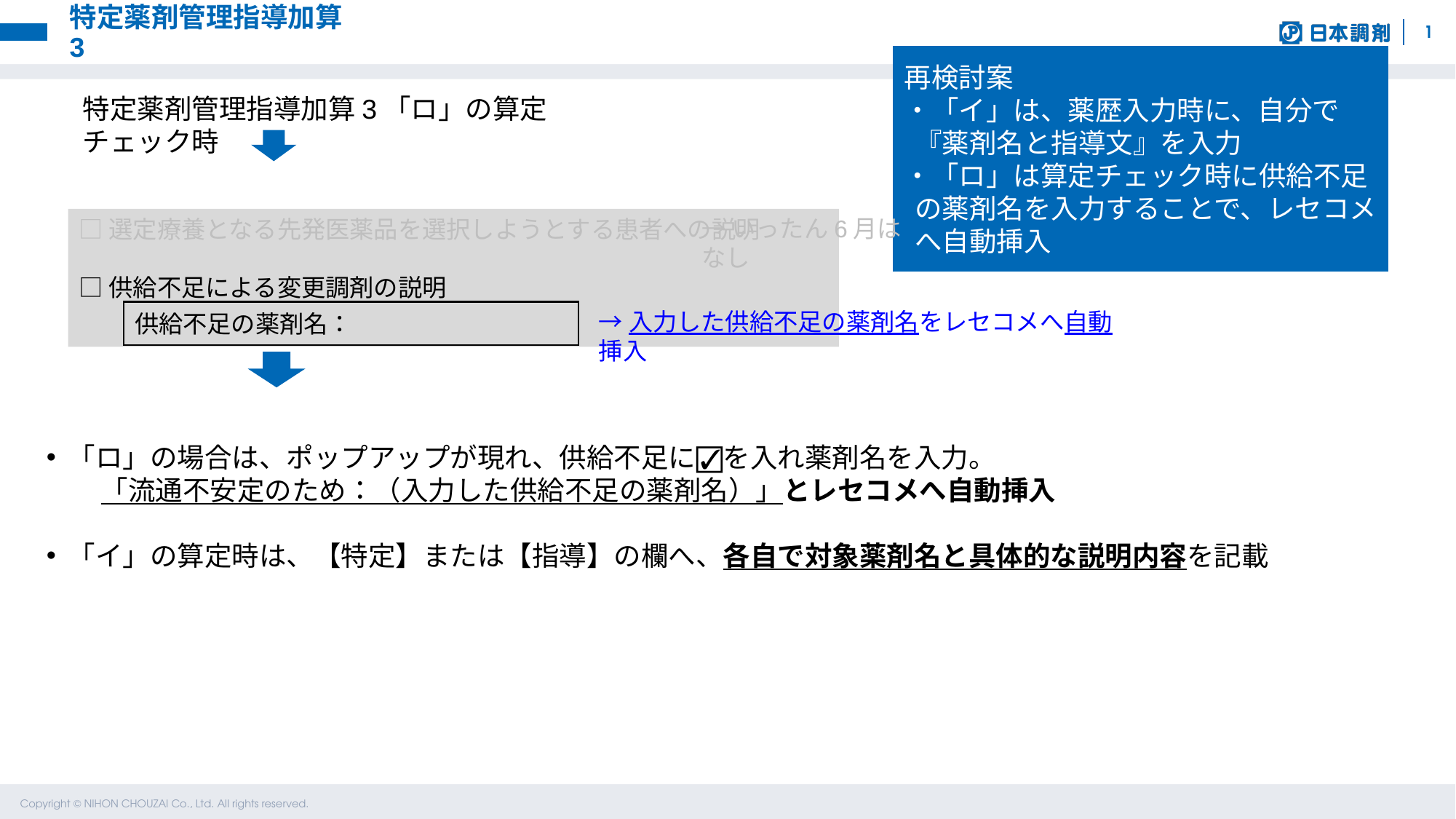

# 特定薬剤管理指導加算3
1
再検討案
・「イ」は、薬歴入力時に、自分で『薬剤名と指導文』を入力
・「ロ」は算定チェック時に供給不足の薬剤名を入力することで、レセコメへ自動挿入
特定薬剤管理指導加算3「ロ」の算定チェック時

→いったん6月はなし
□選定療養となる先発医薬品を選択しようとする患者への説明

□供給不足による変更調剤の説明

→入力した供給不足の薬剤名をレセコメへ自動挿入
供給不足の薬剤名：

「ロ」の場合は、ポップアップが現れ、供給不足に☑を入れ薬剤名を入力。
　　「流通不安定のため：（入力した供給不足の薬剤名）」とレセコメへ自動挿入

「イ」の算定時は、【特定】または【指導】の欄へ、各自で対象薬剤名と具体的な説明内容を記載